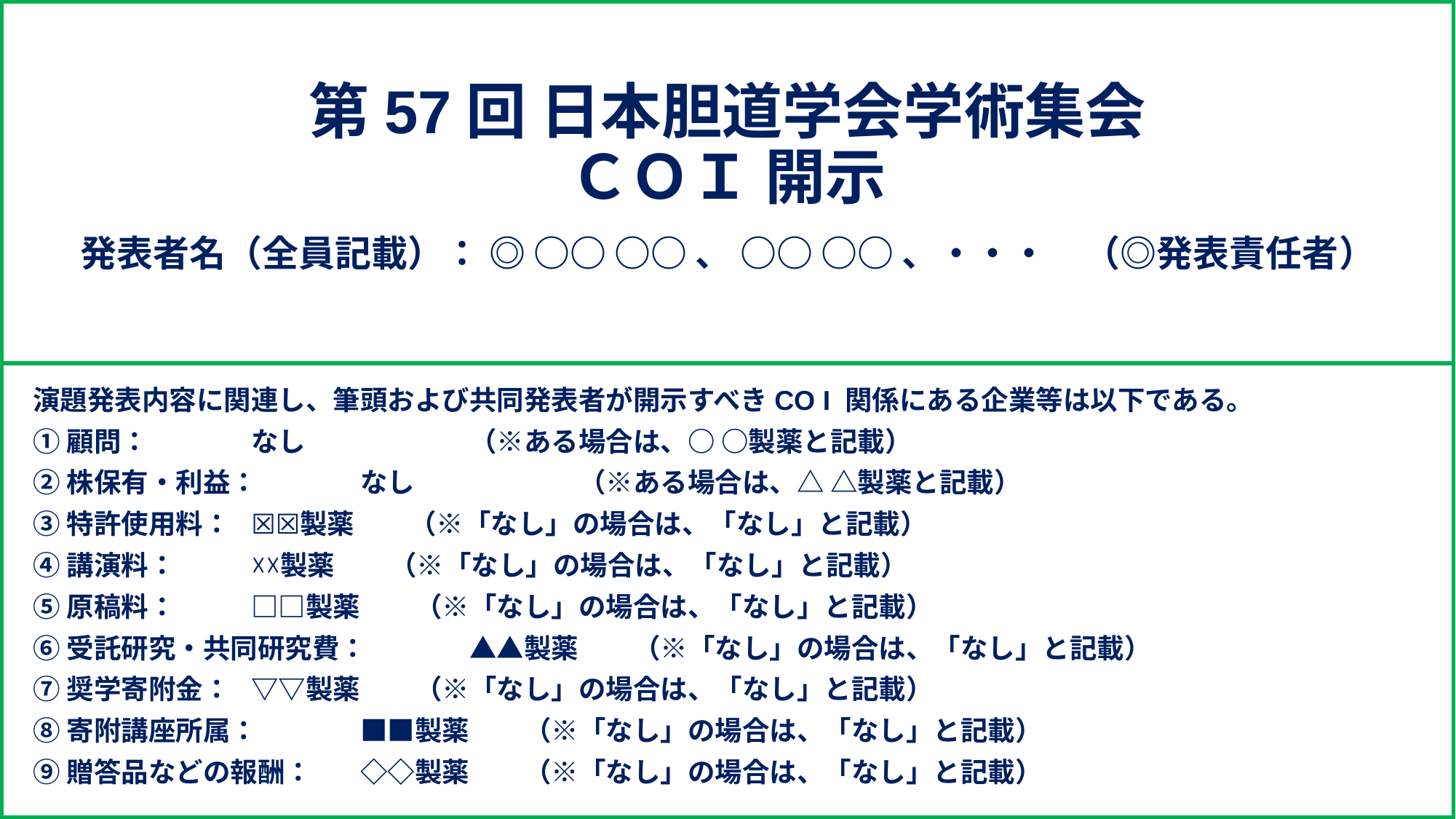

第57回 日本胆道学会学術集会
ＣＯＩ 開示
　
発表者名（全員記載）： ◎ ○○ ○○ 、 ○○ ○○ 、・・・　（◎発表責任者）
演題発表内容に関連し、筆頭および共同発表者が開示すべきCO I 関係にある企業等は以下である。
①顧問：	なし　　　　　　（※ある場合は、○ ○製薬と記載）
②株保有・利益：	なし　　　　　　（※ある場合は、△ △製薬と記載）
③特許使用料：	☒☒製薬　　（※「なし」の場合は、「なし」と記載）
④講演料：	☓☓製薬　　（※「なし」の場合は、「なし」と記載）
⑤原稿料：	□□製薬　　（※「なし」の場合は、「なし」と記載）
⑥受託研究・共同研究費：	▲▲製薬　　（※「なし」の場合は、「なし」と記載）
⑦奨学寄附金：	▽▽製薬　　（※「なし」の場合は、「なし」と記載）
⑧寄附講座所属：	■■製薬　　（※「なし」の場合は、「なし」と記載）
⑨贈答品などの報酬：	◇◇製薬　　（※「なし」の場合は、「なし」と記載）